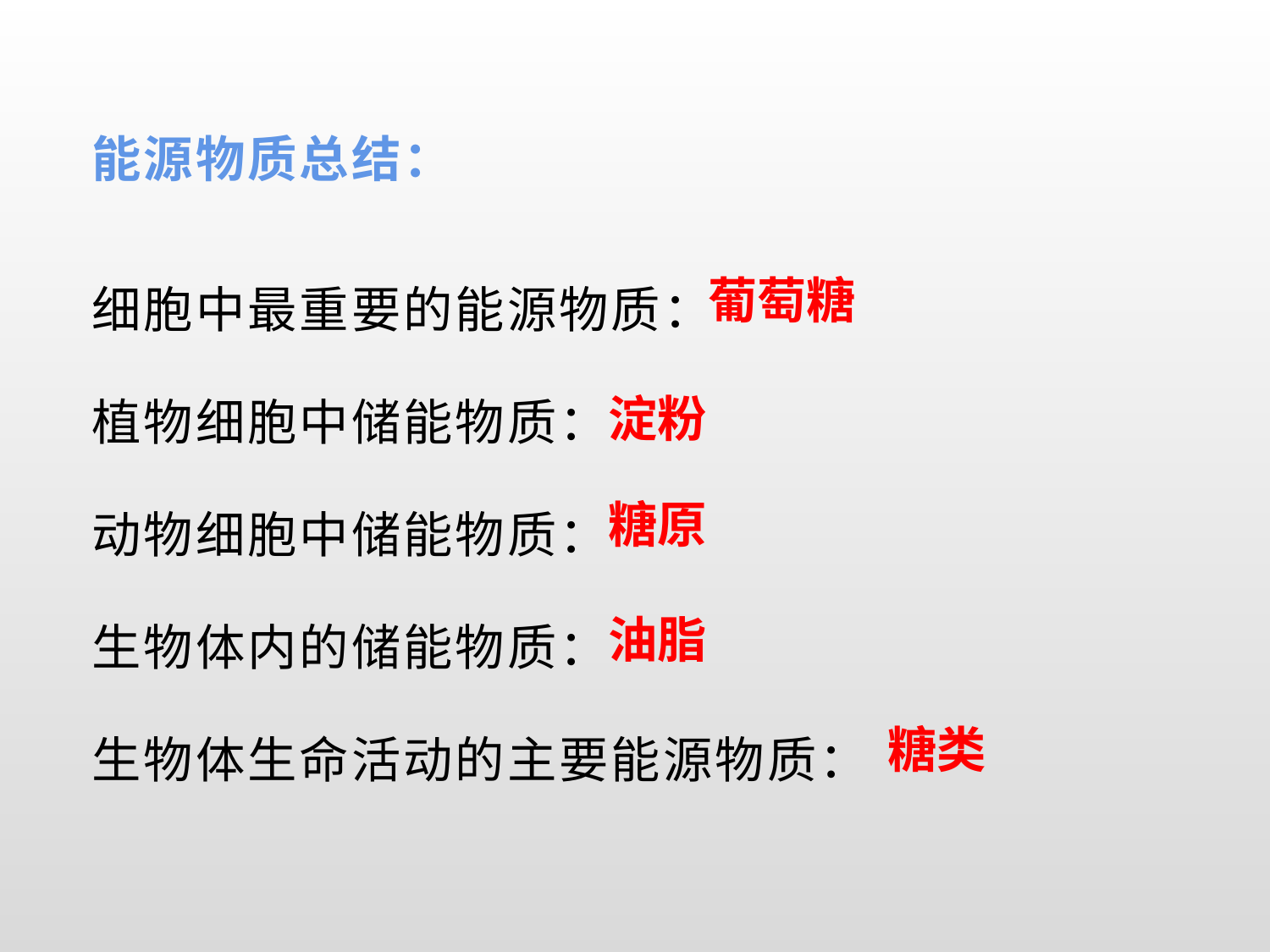

能源物质总结：

细胞中最重要的能源物质：
植物细胞中储能物质：
动物细胞中储能物质：
生物体内的储能物质：
生物体生命活动的主要能源物质：
葡萄糖
淀粉
糖原
油脂
糖类